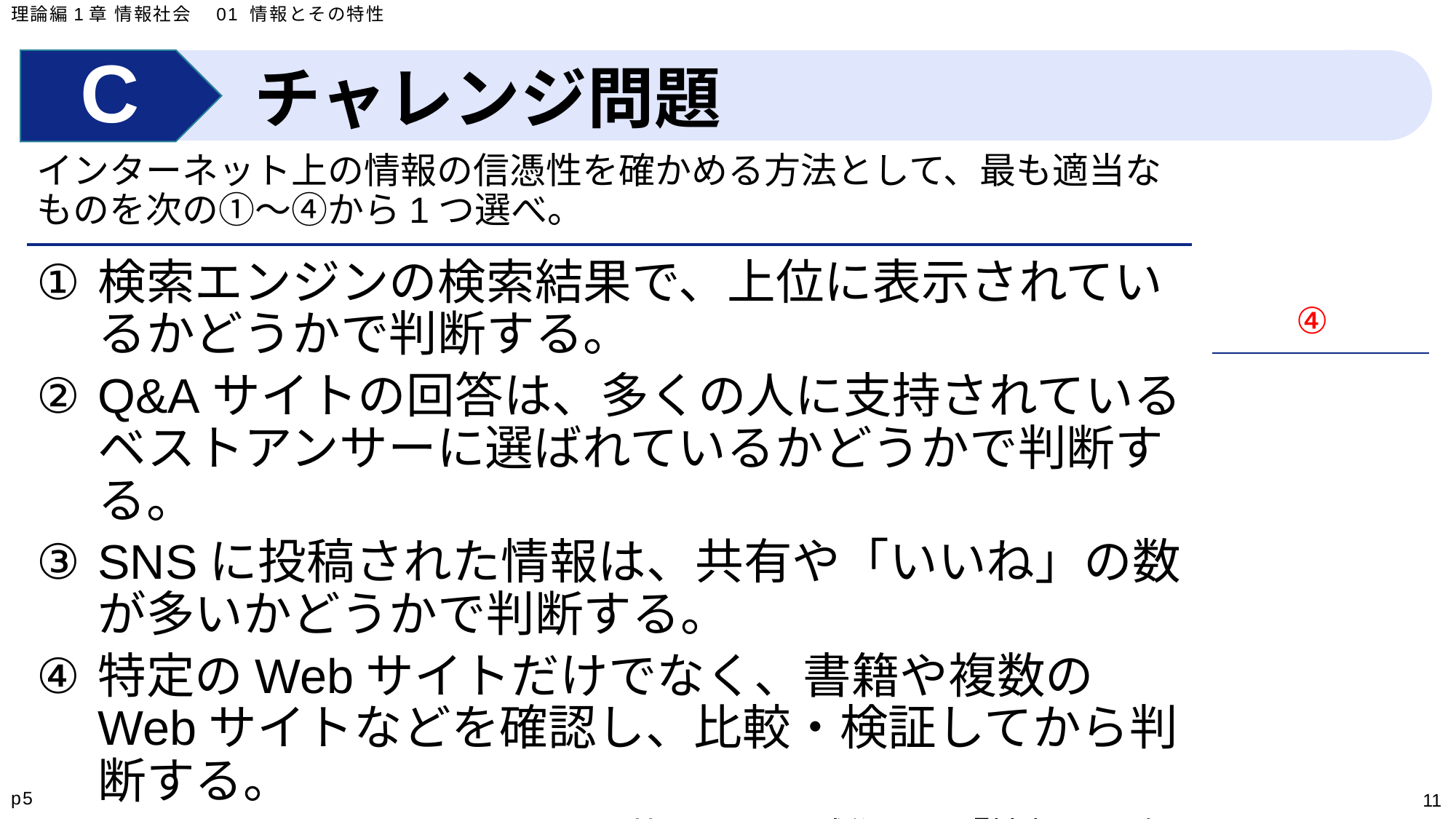

理論編1章 情報社会　01 情報とその特性
チャレンジ問題
インターネット上の情報の信憑性を確かめる方法として、最も適当なものを次の①〜④から1つ選べ。
|  |
| --- |
|  |
|  |
検索エンジンの検索結果で、上位に表示されているかどうかで判断する。
Q&Aサイトの回答は、多くの人に支持されているベストアンサーに選ばれているかどうかで判断する。
SNSに投稿された情報は、共有や「いいね」の数が多いかどうかで判断する。
特定のWebサイトだけでなく、書籍や複数のWebサイトなどを確認し、比較・検証してから判断する。
(共通テスト試作問題『情報I』改)
④
p5
11